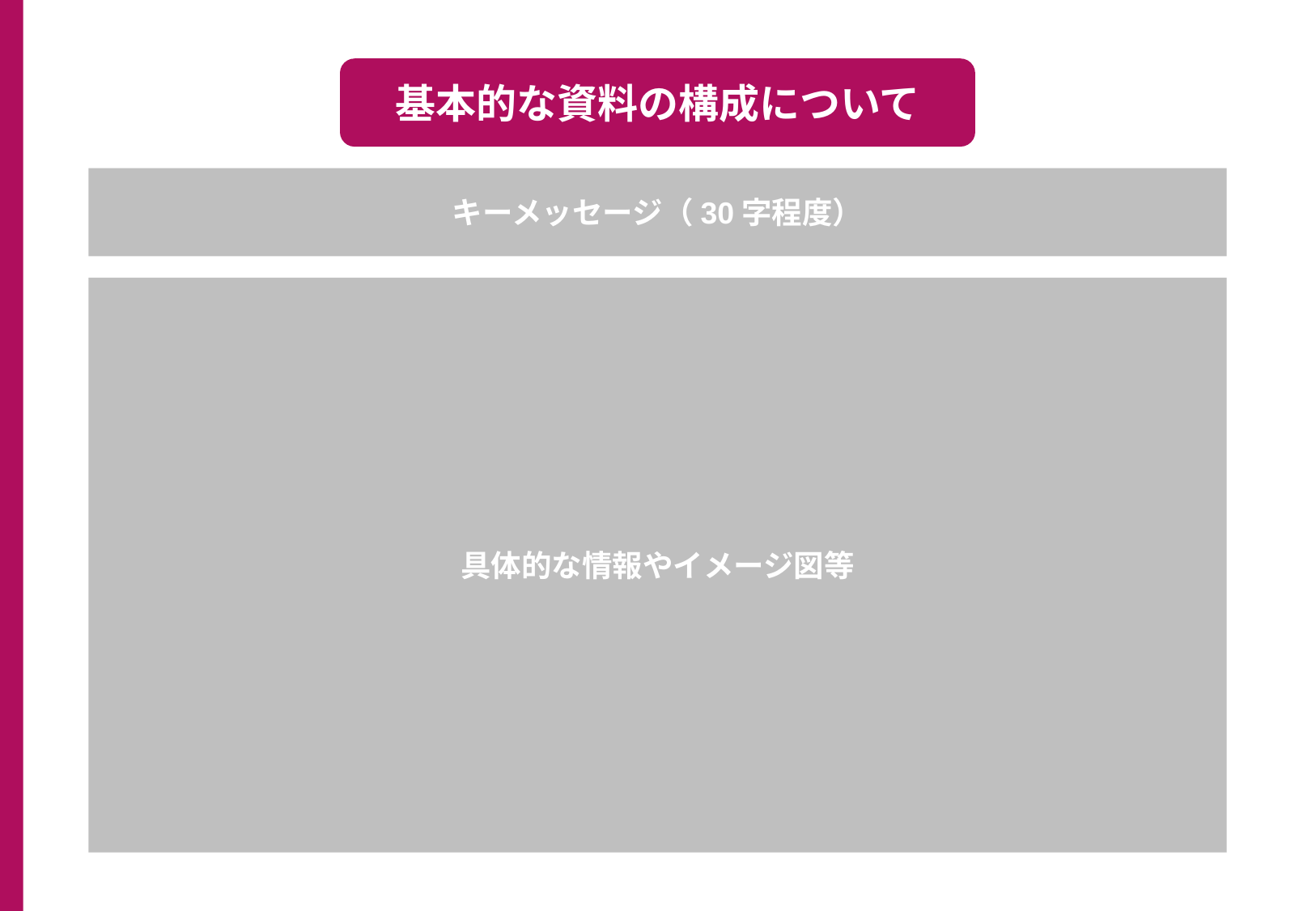

基本的な資料の構成について
キーメッセージ（30字程度）
具体的な情報やイメージ図等